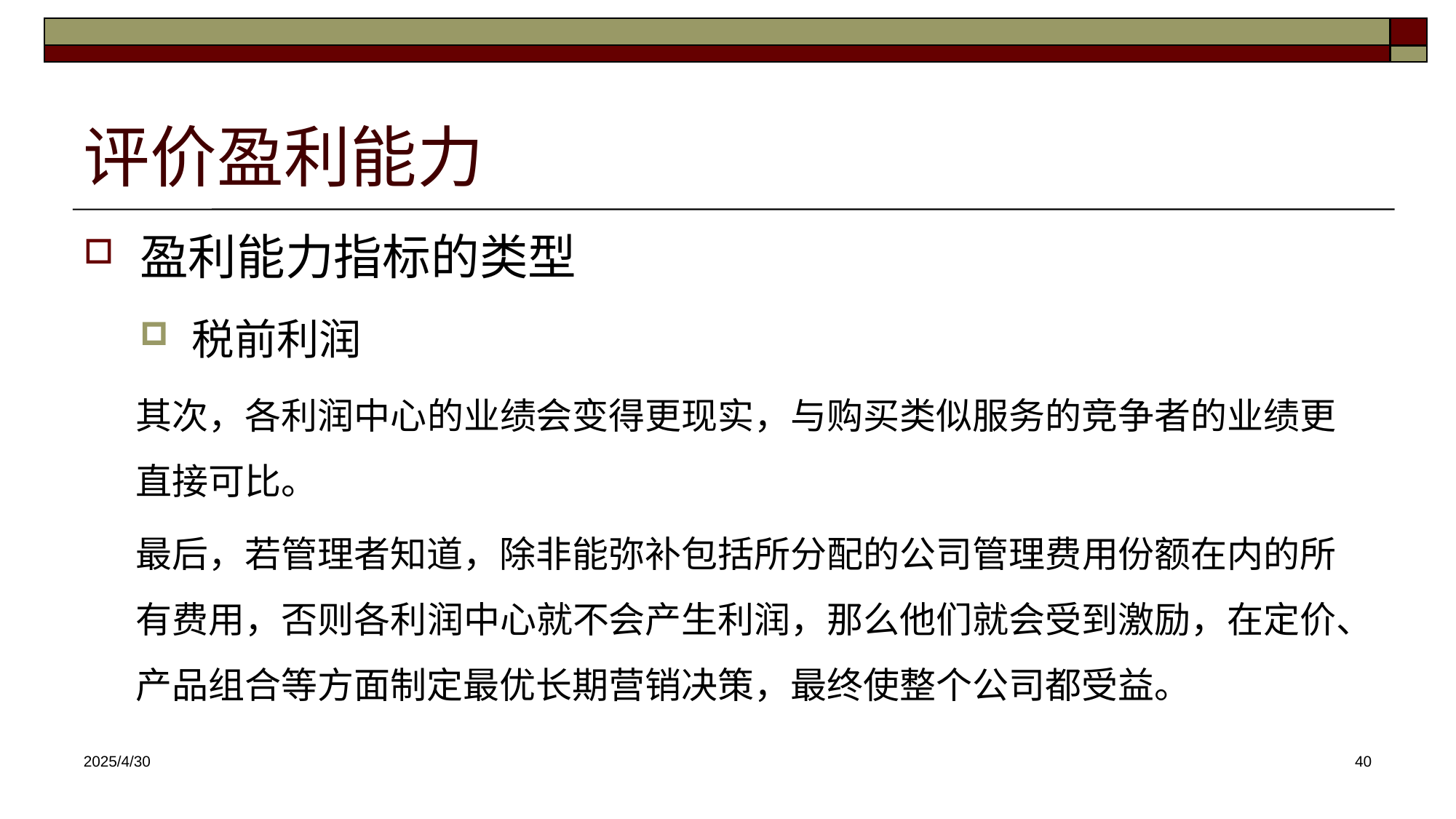

# 评价盈利能力
盈利能力指标的类型
税前利润
其次，各利润中心的业绩会变得更现实，与购买类似服务的竞争者的业绩更直接可比。
最后，若管理者知道，除非能弥补包括所分配的公司管理费用份额在内的所有费用，否则各利润中心就不会产生利润，那么他们就会受到激励，在定价、产品组合等方面制定最优长期营销决策，最终使整个公司都受益。
2025/4/30
40